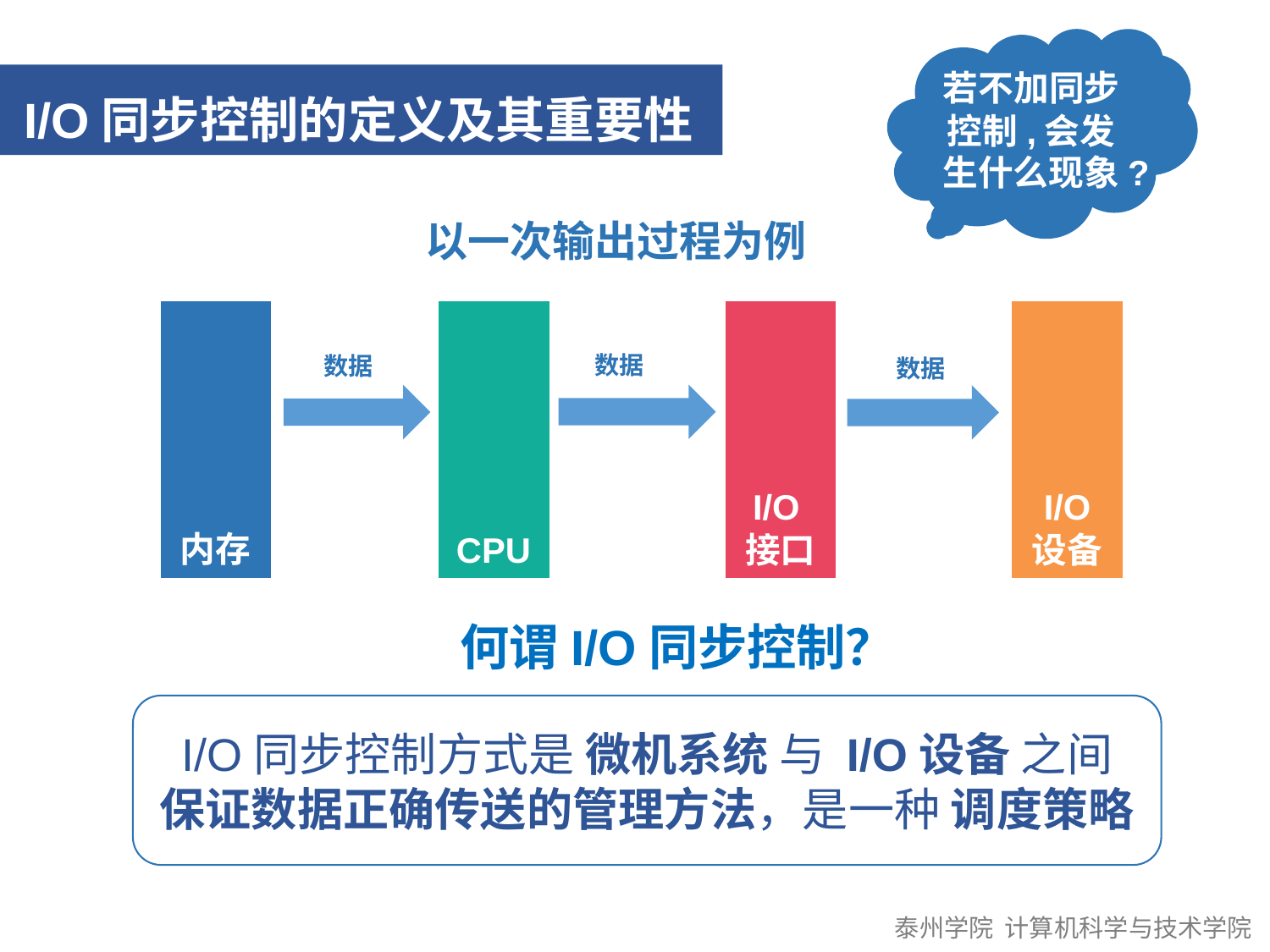

若不加同步控制,会发生什么现象?
I/O同步控制的定义及其重要性

以一次输出过程为例

数据
数据
数据

I/O接口
I/O
设备
内存
CPU
何谓I/O同步控制？
I/O同步控制方式是 微机系统 与 I/O设备 之间 保证数据正确传送的管理方法，是一种 调度策略
泰州学院  计算机科学与技术学院